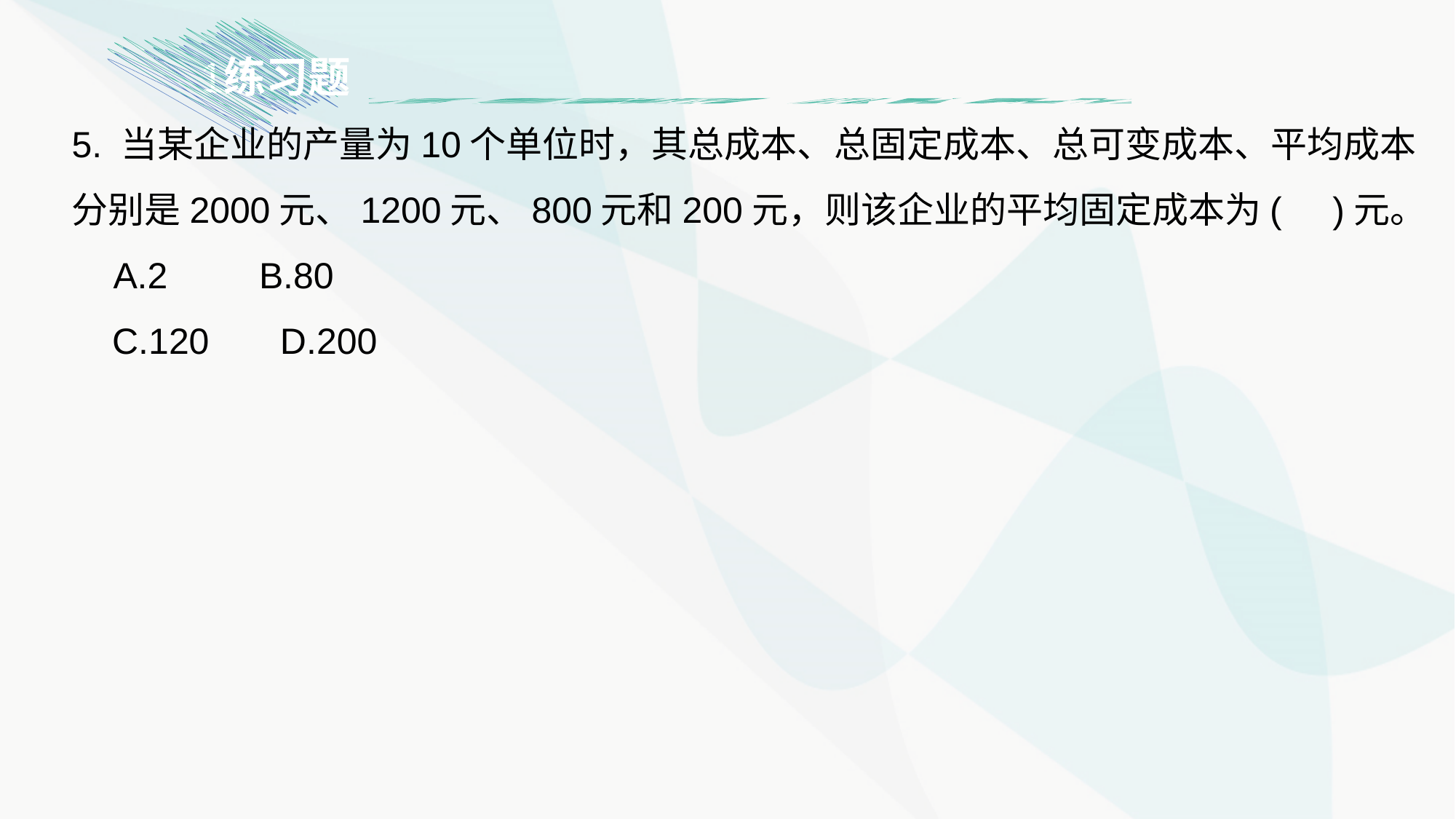

1
练习题
5. 当某企业的产量为10个单位时，其总成本、总固定成本、总可变成本、平均成本分别是2000元、1200元、800元和200元，则该企业的平均固定成本为(     )元。
    A.2         B.80
    C.120       D.200